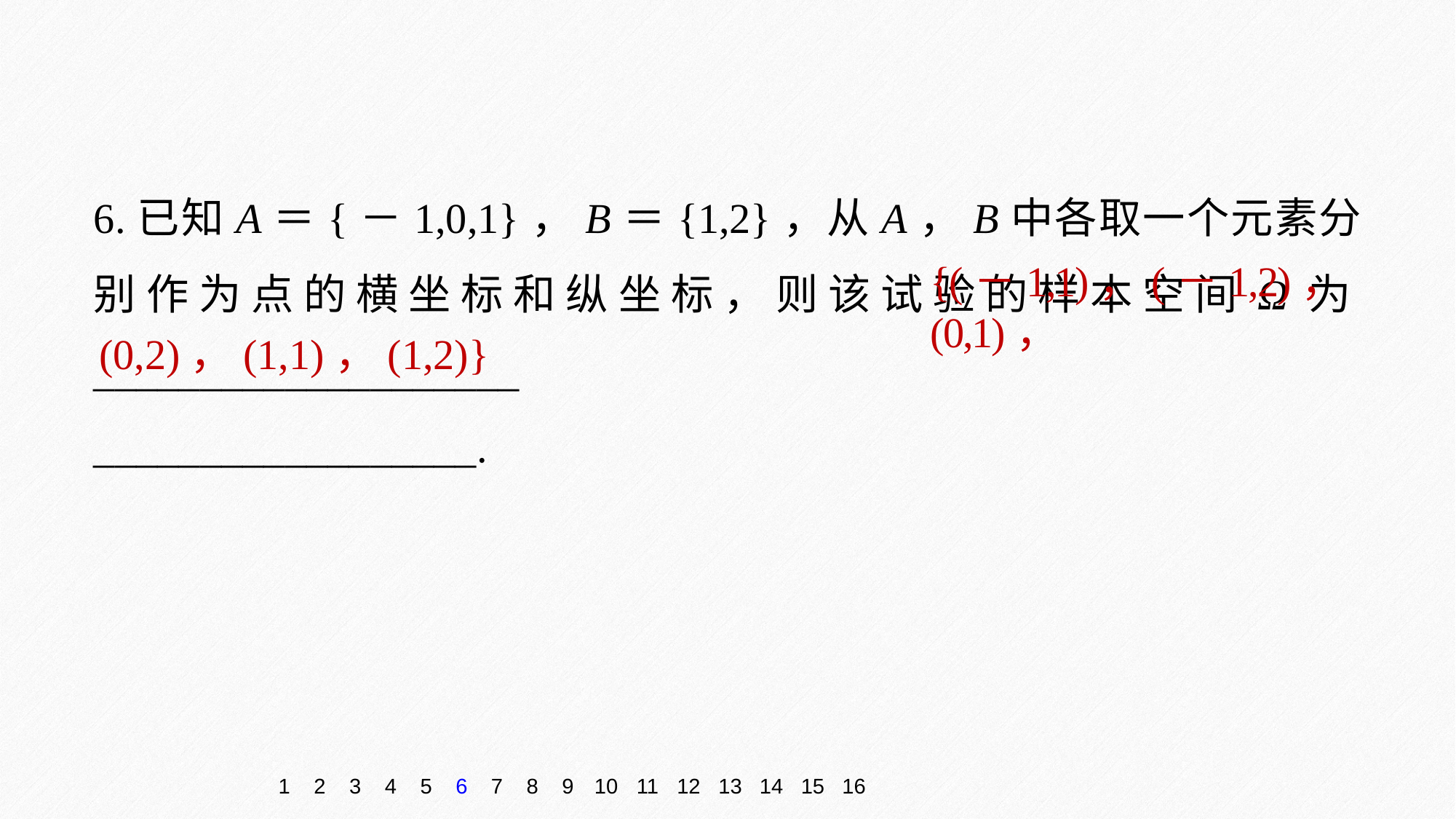

6.已知A＝{－1,0,1}，B＝{1,2}，从A，B中各取一个元素分别作为点的横坐标和纵坐标，则该试验的样本空间Ω为____________________
__________________.
{(－1,1)，(－1,2)，(0,1)，
(0,2)，(1,1)，(1,2)}
1
2
3
4
5
6
7
8
9
10
11
12
13
14
15
16